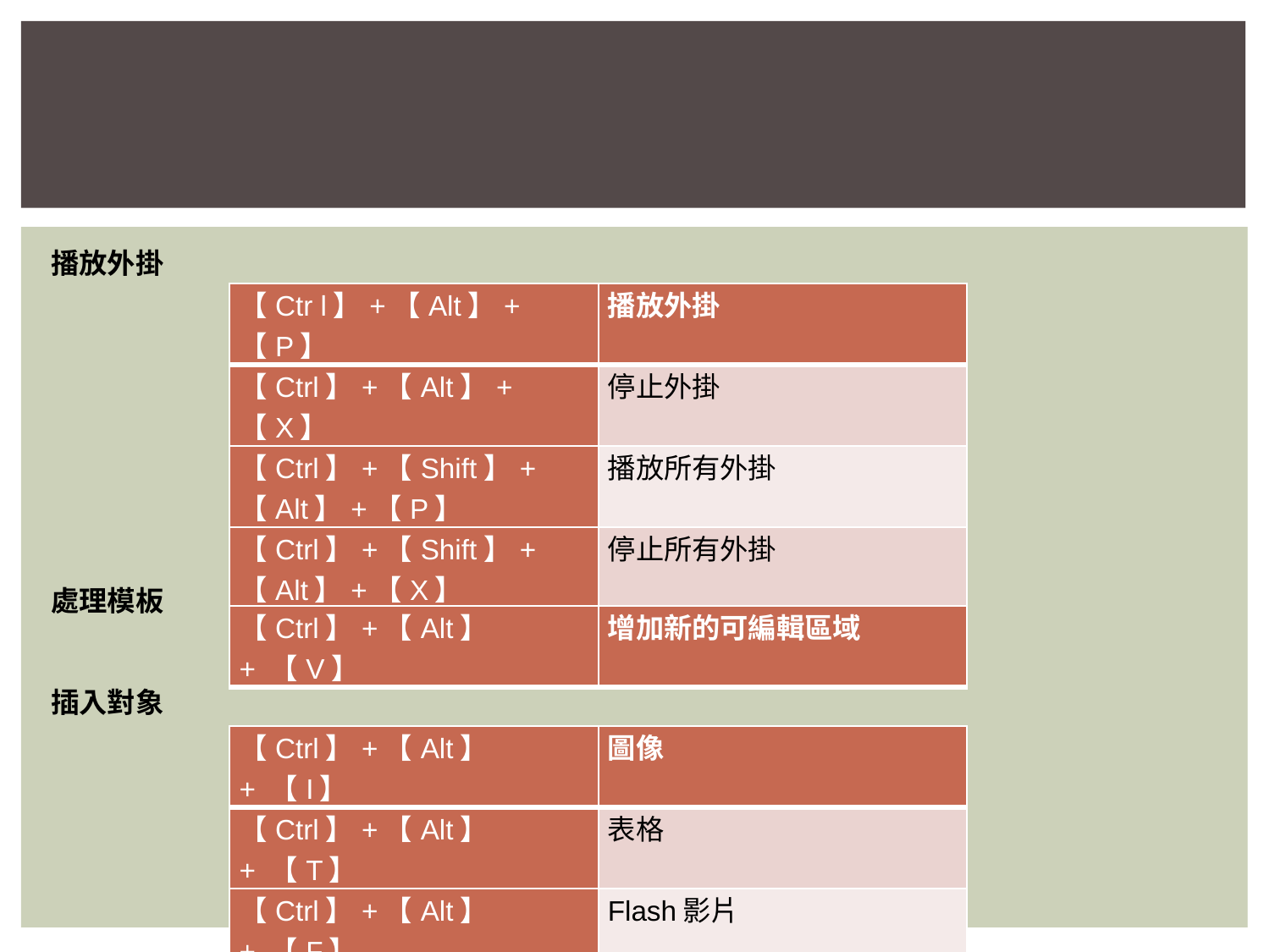

#
播放外掛

處理模板

插入對象
| 【Ctr l】+【Alt】+ 【P】 | 播放外掛 |
| --- | --- |
| 【Ctrl】+【Alt】+【X】 | 停止外掛 |
| 【Ctrl】+【Shift】+【Alt】+【P】 | 播放所有外掛 |
| 【Ctrl】+【Shift】+【Alt】+【X】 | 停止所有外掛 |
| 【Ctrl】+【Alt】+ 【V】 | 增加新的可編輯區域 |
| --- | --- |
| 【Ctrl】+【Alt】+ 【I】 | 圖像 |
| --- | --- |
| 【Ctrl】+【Alt】+ 【T】 | 表格 |
| 【Ctrl】+【Alt】+ 【F】 | Flash影片 |
| 【Ctrl】+【Alt】+【D】 | Shockwave和Director影片 |
| 【Ctrl】+【Alt】+ 【A】 | 命名錨記 |